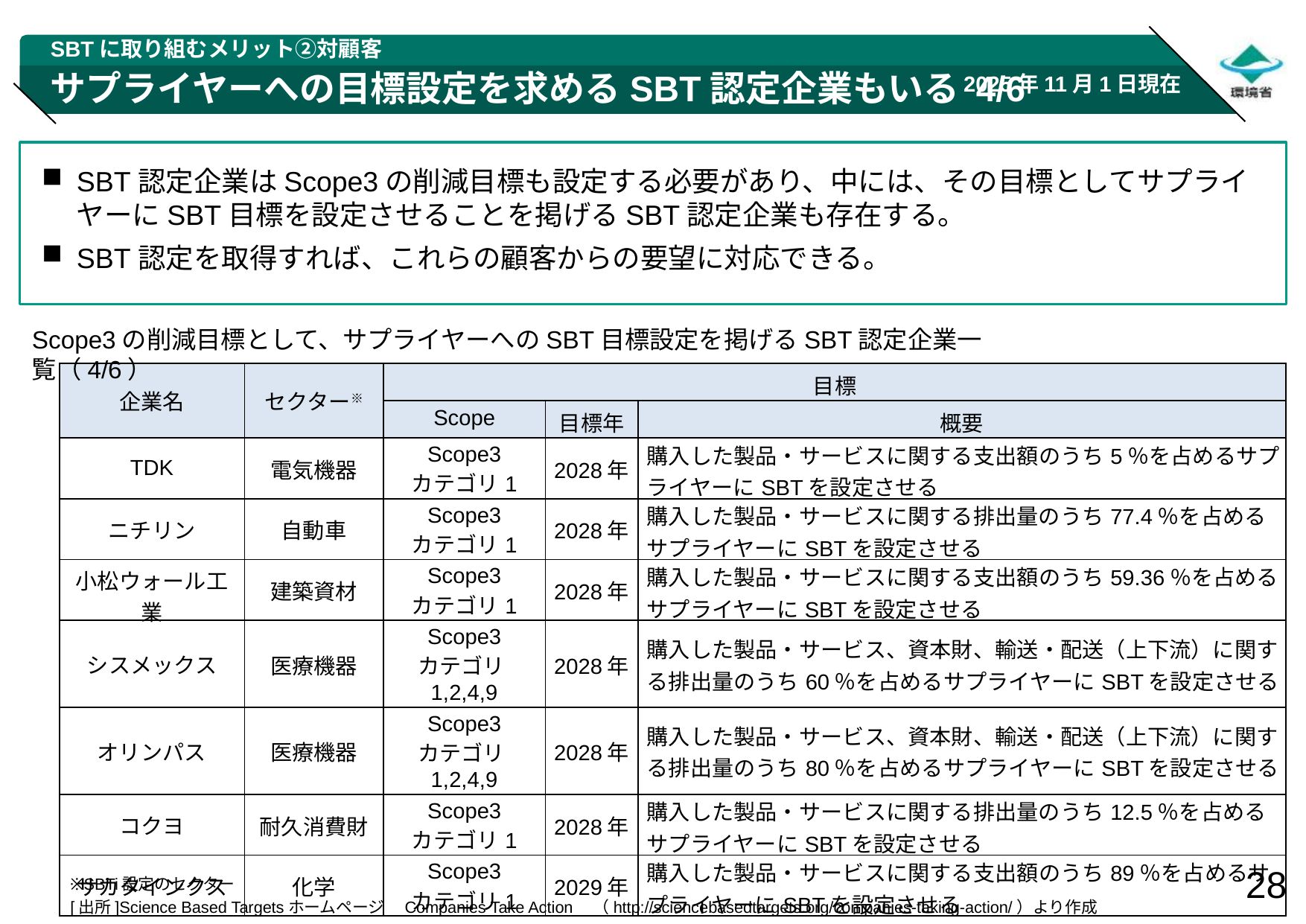

SBTに取り組むメリット②対顧客
2025年11月1日現在
# サプライヤーへの目標設定を求めるSBT認定企業もいる 4/6
SBT認定企業はScope3の削減目標も設定する必要があり、中には、その目標としてサプライヤーにSBT目標を設定させることを掲げるSBT認定企業も存在する。
SBT認定を取得すれば、これらの顧客からの要望に対応できる。
Scope3の削減目標として、サプライヤーへのSBT目標設定を掲げるSBT認定企業一覧（4/6）
| 企業名 | セクター※ | 目標 |  |  |
| --- | --- | --- | --- | --- |
|  |  | Scope | 目標年 | 概要 |
| TDK | 電気機器 | Scope3 カテゴリ1 | 2028年 | 購入した製品・サービスに関する支出額のうち5％を占めるサプライヤーにSBTを設定させる |
| ニチリン | 自動車 | Scope3 カテゴリ1 | 2028年 | 購入した製品・サービスに関する排出量のうち77.4％を占めるサプライヤーにSBTを設定させる |
| 小松ウォール工業 | 建築資材 | Scope3 カテゴリ1 | 2028年 | 購入した製品・サービスに関する支出額のうち59.36％を占めるサプライヤーにSBTを設定させる |
| シスメックス | 医療機器 | Scope3 カテゴリ1,2,4,9 | 2028年 | 購入した製品・サービス、資本財、輸送・配送（上下流）に関する排出量のうち60％を占めるサプライヤーにSBTを設定させる |
| オリンパス | 医療機器 | Scope3 カテゴリ1,2,4,9 | 2028年 | 購入した製品・サービス、資本財、輸送・配送（上下流）に関する排出量のうち80％を占めるサプライヤーにSBTを設定させる |
| コクヨ | 耐久消費財 | Scope3 カテゴリ1 | 2028年 | 購入した製品・サービスに関する排出量のうち12.5％を占めるサプライヤーにSBTを設定させる |
| サカタインクス | 化学 | Scope3 カテゴリ1 | 2029年 | 購入した製品・サービスに関する支出額のうち89％を占めるサプライヤーにSBTを設定させる |
※SBTi設定のセクター
[出所]Science Based Targetsホームページ　Companies Take Action　（http://sciencebasedtargets.org/companies-taking-action/）より作成